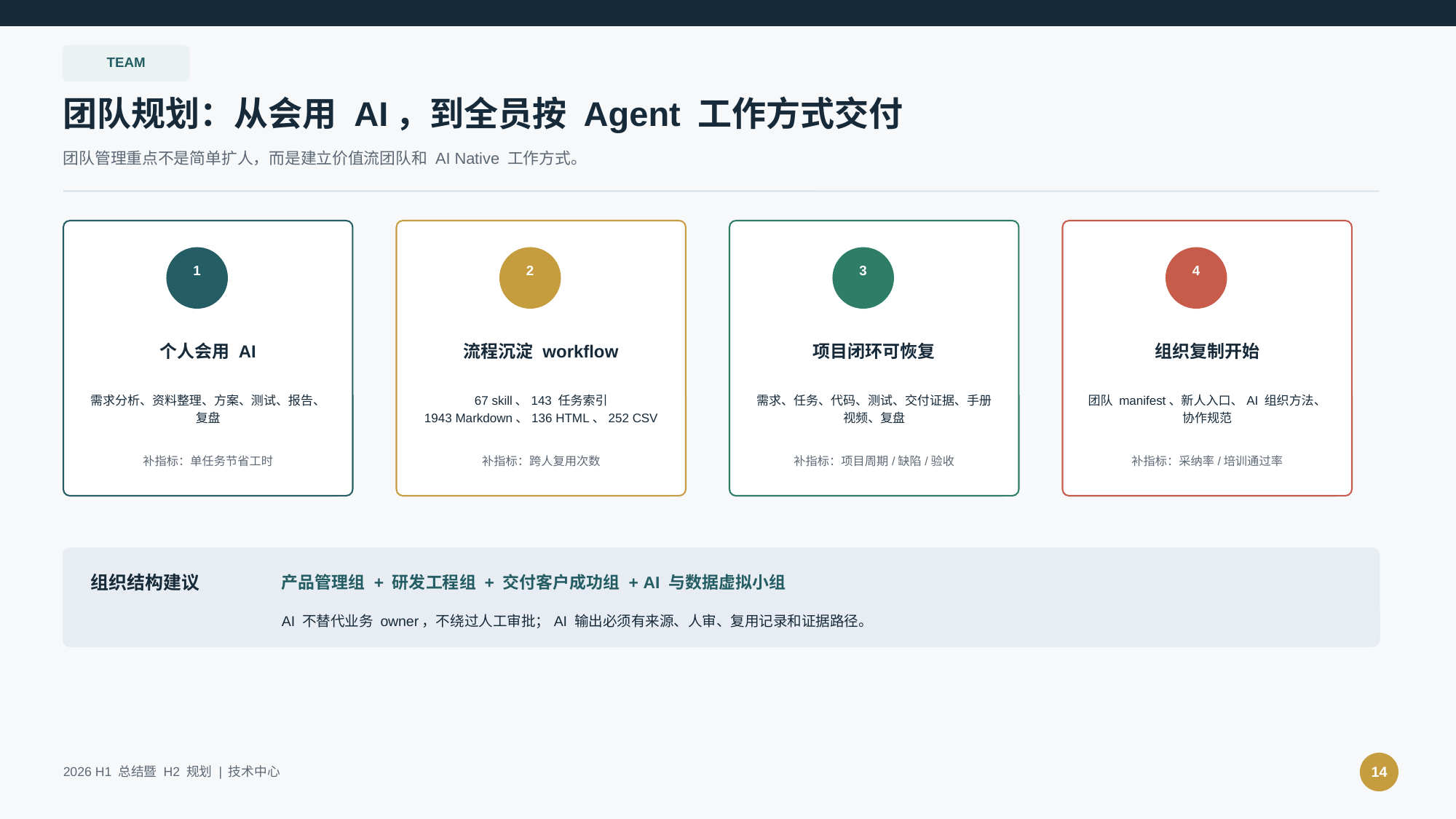

TEAM
团队规划：从会用 AI，到全员按 Agent 工作方式交付
团队管理重点不是简单扩人，而是建立价值流团队和 AI Native 工作方式。

1
2
3
4
个人会用 AI
流程沉淀 workflow
项目闭环可恢复
组织复制开始
需求分析、资料整理、方案、测试、报告、复盘
67 skill、143 任务索引
1943 Markdown、136 HTML、252 CSV
需求、任务、代码、测试、交付证据、手册视频、复盘
团队 manifest、新人入口、AI 组织方法、协作规范
补指标：单任务节省工时
补指标：跨人复用次数
补指标：项目周期/缺陷/验收
补指标：采纳率/培训通过率

组织结构建议
产品管理组 + 研发工程组 + 交付客户成功组 + AI 与数据虚拟小组
AI 不替代业务 owner，不绕过人工审批；AI 输出必须有来源、人审、复用记录和证据路径。

14
2026 H1 总结暨 H2 规划 | 技术中心